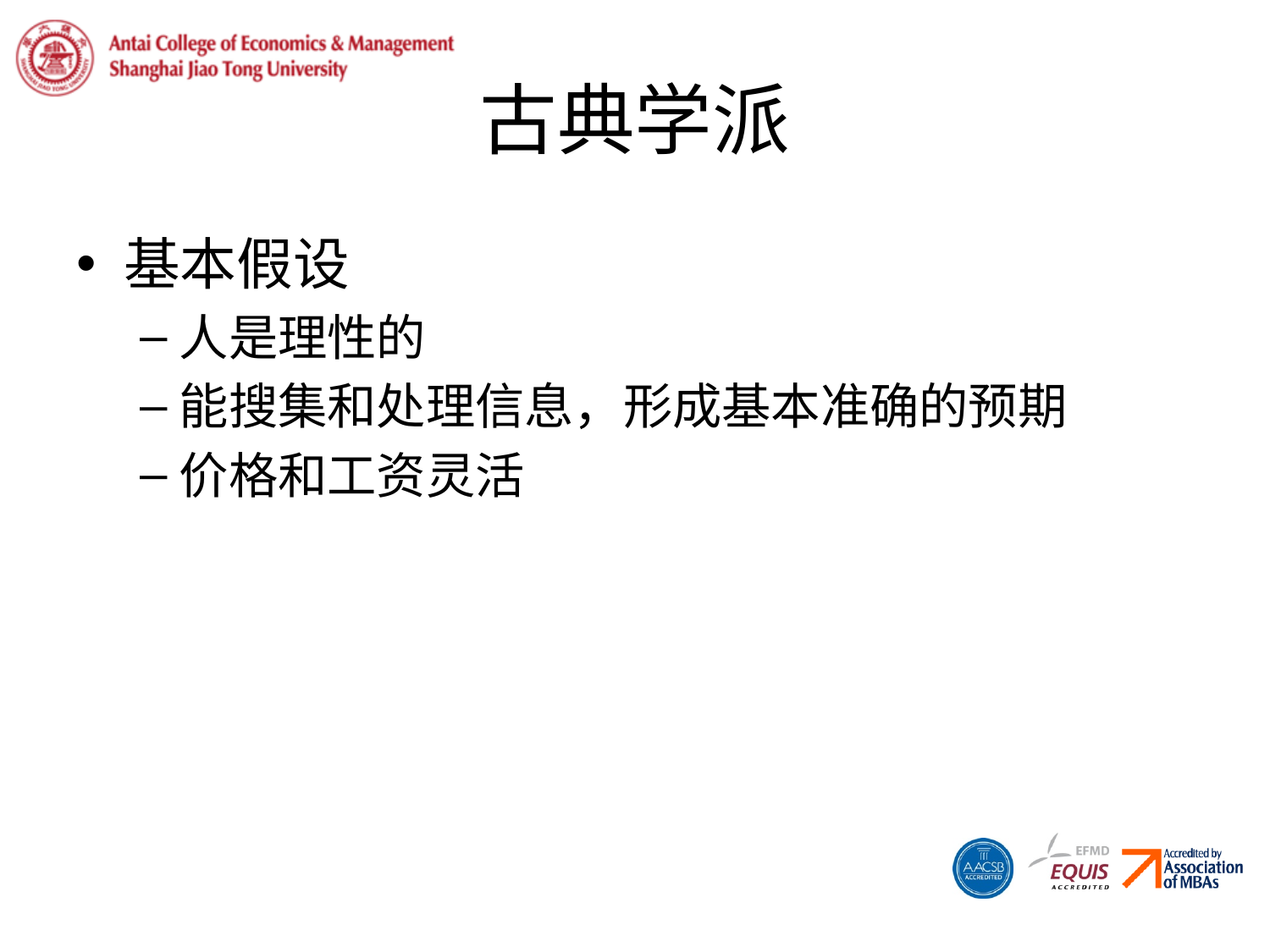

# 古典学派
基本假设
人是理性的
能搜集和处理信息，形成基本准确的预期
价格和工资灵活